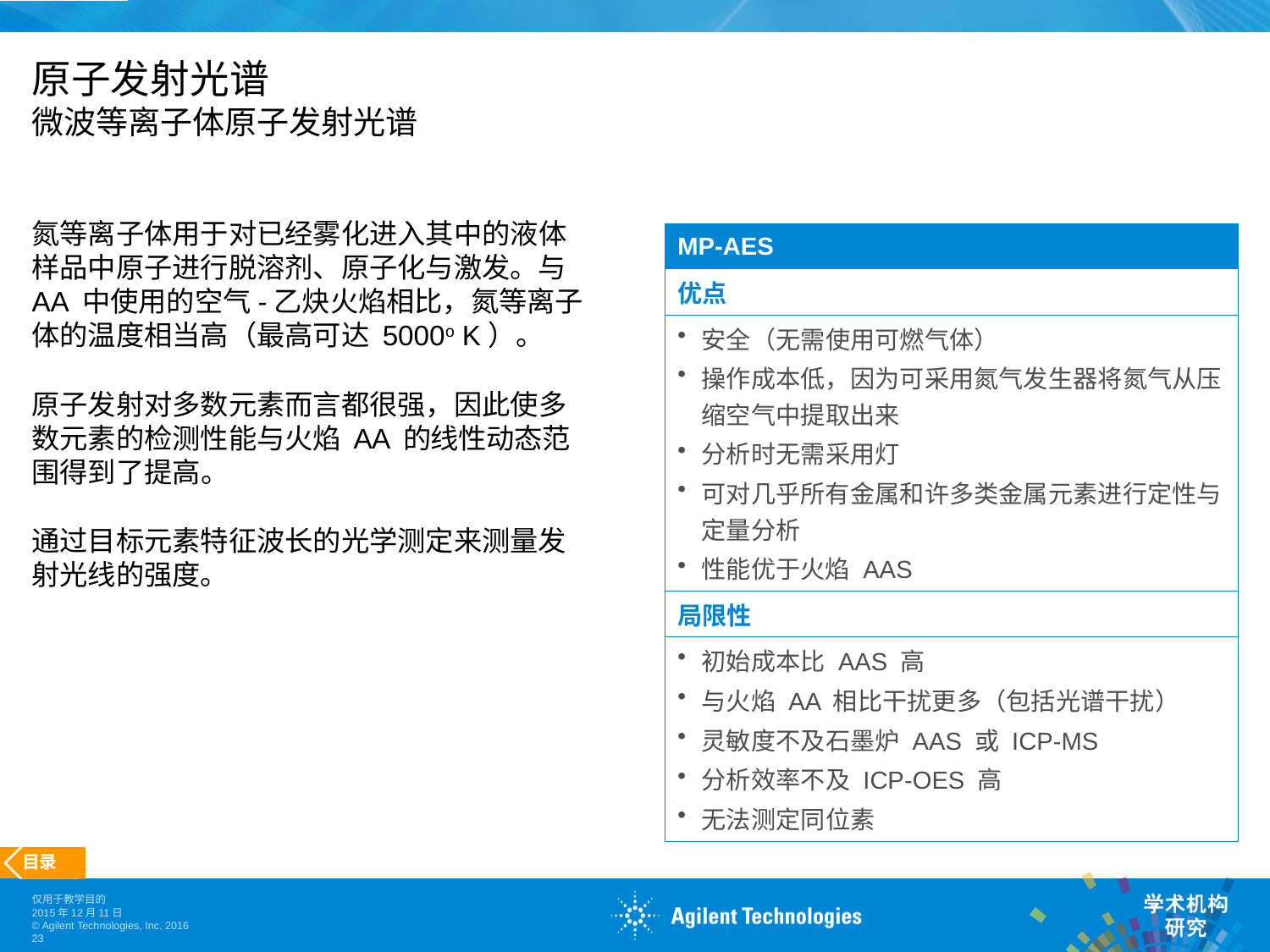

# 原子发射光谱 微波等离子体原子发射光谱
氮等离子体用于对已经雾化进入其中的液体样品中原子进行脱溶剂、原子化与激发。与 AA 中使用的空气-乙炔火焰相比，氮等离子体的温度相当高（最高可达 5000o K）。
原子发射对多数元素而言都很强，因此使多数元素的检测性能与火焰 AA 的线性动态范围得到了提高。
通过目标元素特征波长的光学测定来测量发射光线的强度。

| MP-AES |
| --- |
| 优点 |
| 安全（无需使用可燃气体） 操作成本低，因为可采用氮气发生器将氮气从压缩空气中提取出来 分析时无需采用灯 可对几乎所有金属和许多类金属元素进行定性与定量分析 性能优于火焰 AAS |
| 局限性 |
| 初始成本比 AAS 高 与火焰 AA 相比干扰更多（包括光谱干扰） 灵敏度不及石墨炉 AAS 或 ICP-MS 分析效率不及 ICP-OES 高 无法测定同位素 |
目录